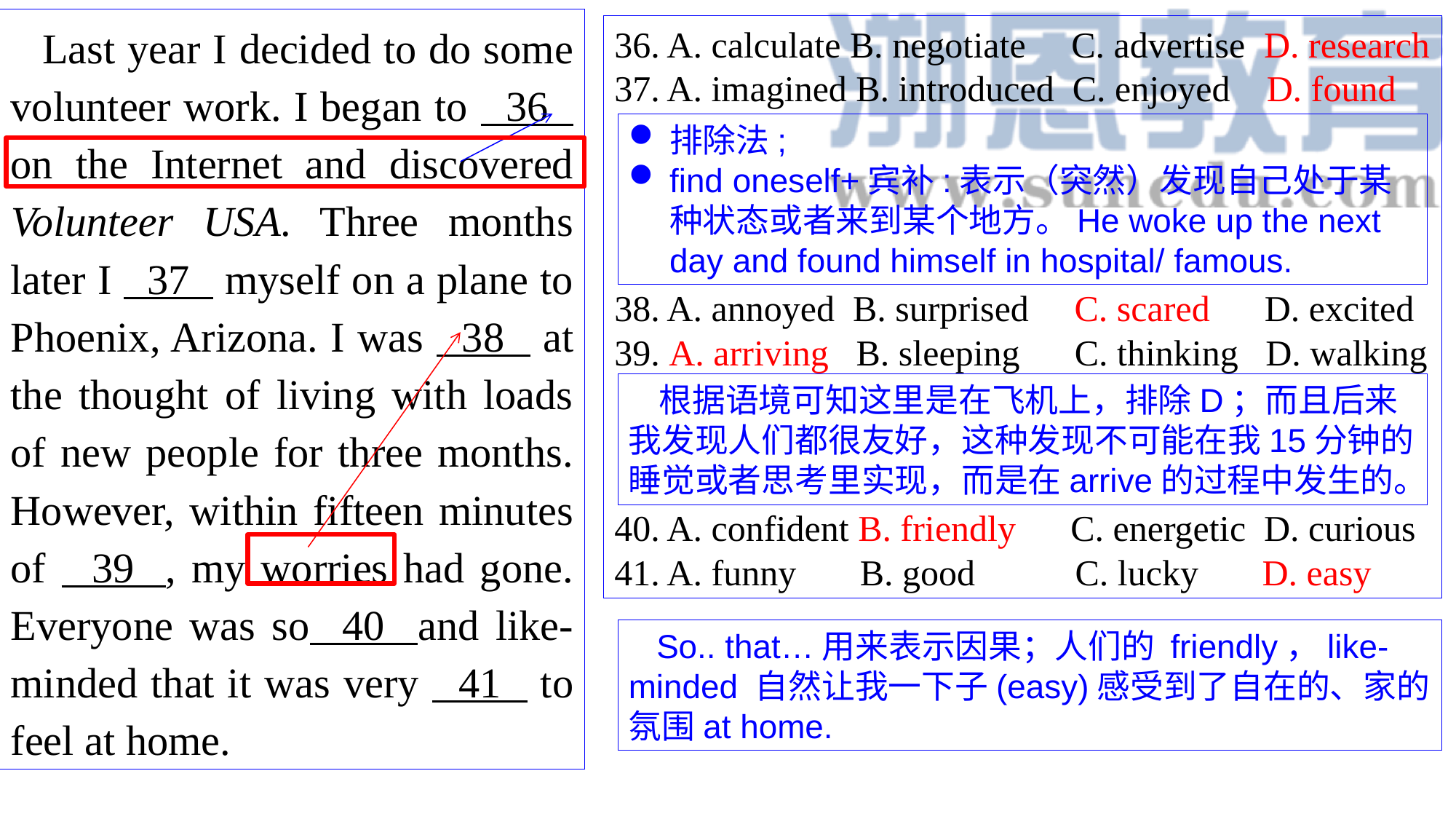

Last year I decided to do some volunteer work. I began to   36   on the Internet and discovered Volunteer USA. Three months later I   37   myself on a plane to Phoenix, Arizona. I was   38   at the thought of living with loads of new people for three months. However, within fifteen minutes of   39  , my worries had gone. Everyone was so  40  and like-minded that it was very   41   to feel at home.
36. A. calculate B. negotiate     C. advertise  D. research
37. A. imagined B. introduced  C. enjoyed    D. found

38. A. annoyed  B. surprised     C. scared      D. excited
39. A. arriving   B. sleeping      C. thinking   D. walking

40. A. confident B. friendly      C. energetic  D. curious
41. A. funny	      B. good           C. lucky       D. easy
排除法;
find oneself+宾补:表示（突然）发现自己处于某种状态或者来到某个地方。He woke up the next day and found himself in hospital/ famous.

   根据语境可知这里是在飞机上，排除D；而且后来我发现人们都很友好，这种发现不可能在我15分钟的睡觉或者思考里实现，而是在arrive的过程中发生的。

   So.. that…用来表示因果；人们的 friendly，like-minded 自然让我一下子(easy)感受到了自在的、家的氛围at home.